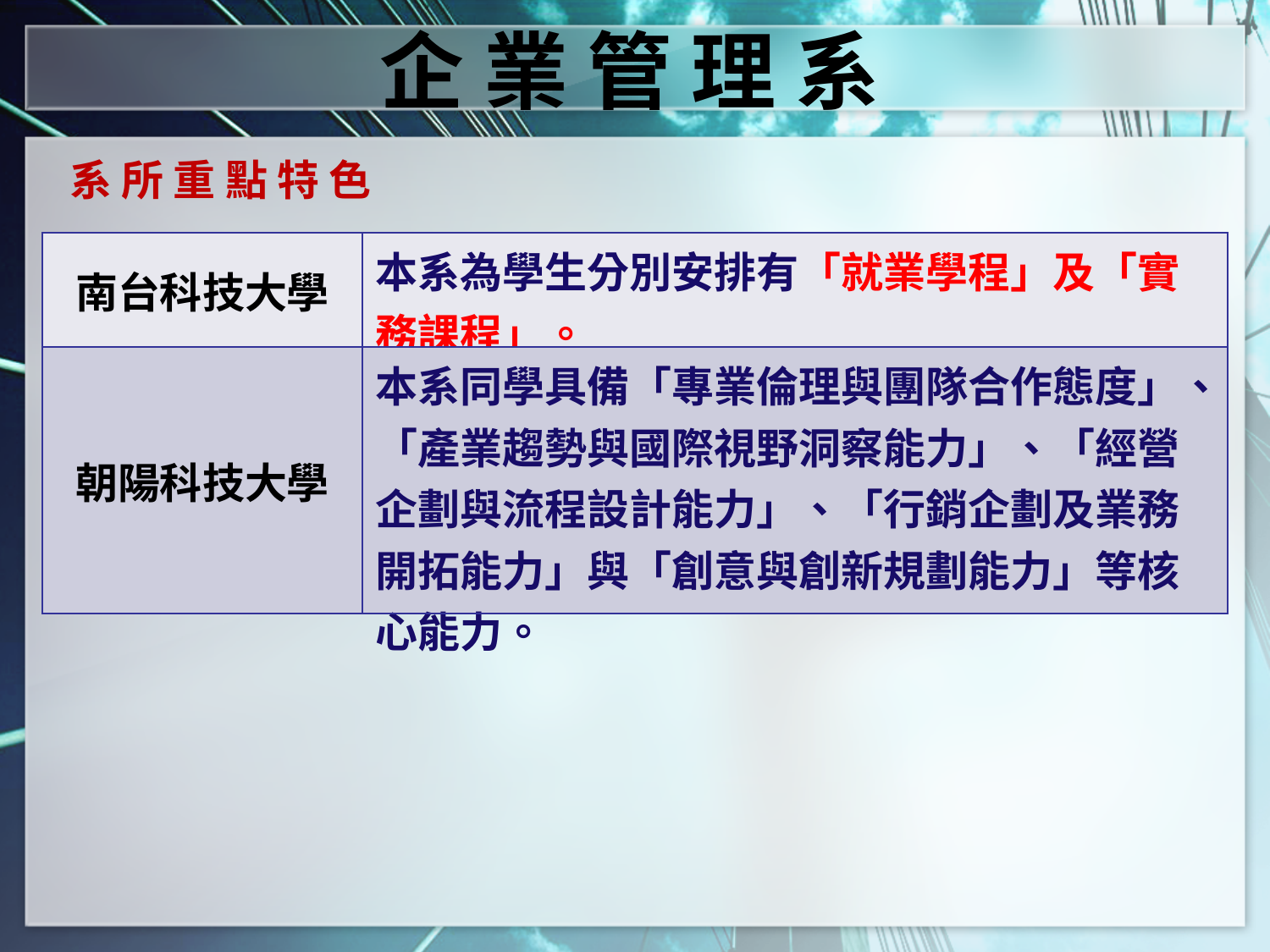

企 業 管 理 系
系 所 重 點 特 色
| 南台科技大學 | 本系為學生分別安排有「就業學程」及「實務課程」。 |
| --- | --- |
| 朝陽科技大學 | 本系同學具備「專業倫理與團隊合作態度」、「產業趨勢與國際視野洞察能力」、「經營企劃與流程設計能力」、「行銷企劃及業務開拓能力」與「創意與創新規劃能力」等核心能力。 |